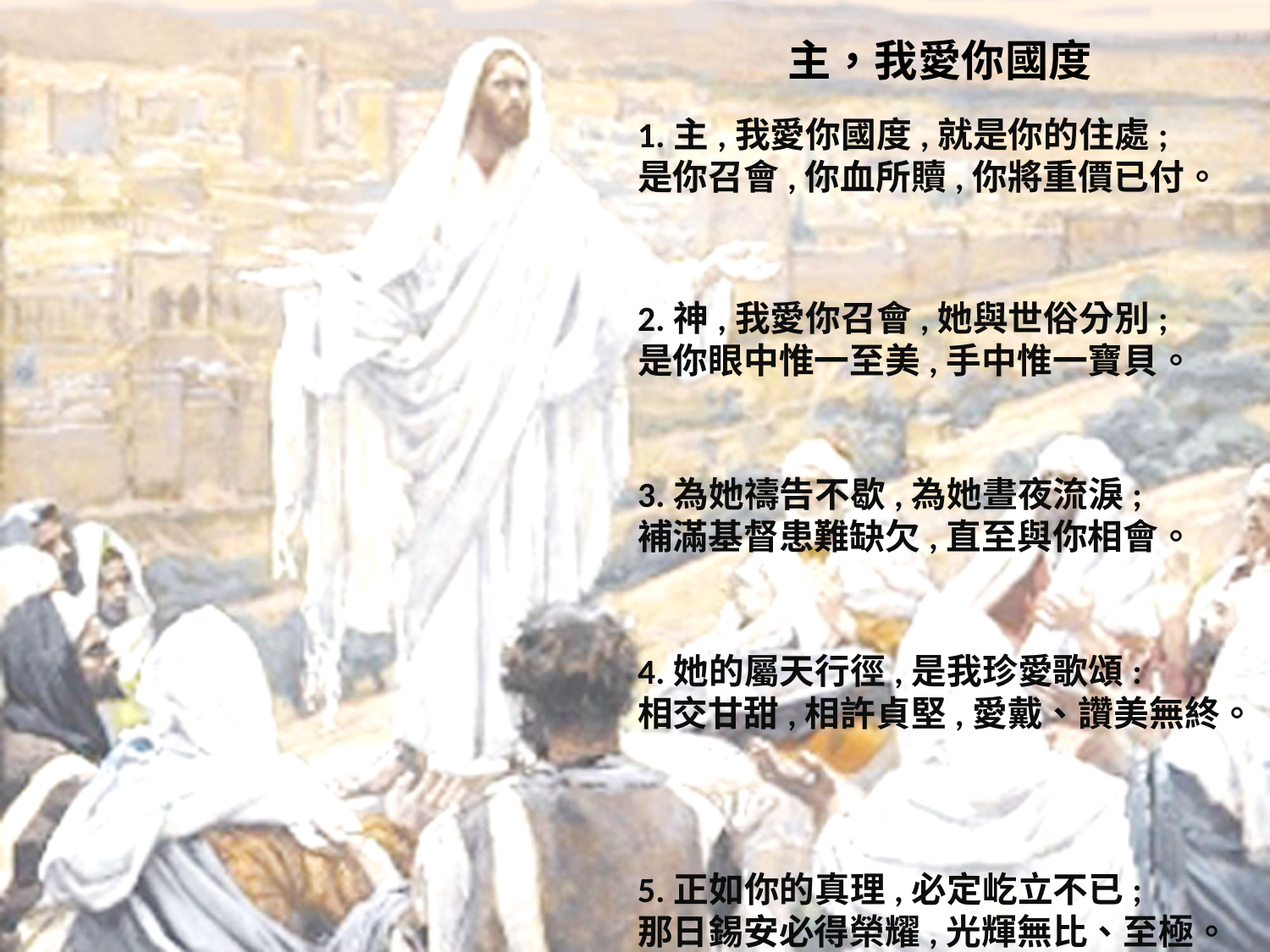

# 主，我愛你國度
1.主,我愛你國度,就是你的住處;
是你召會,你血所贖,你將重價已付。

2.神,我愛你召會,她與世俗分別;
是你眼中惟一至美,手中惟一寶貝。
3.為她禱告不歇,為她晝夜流淚;
補滿基督患難缺欠,直至與你相會。
4.她的屬天行徑,是我珍愛歌頌:
相交甘甜,相許貞堅,愛戴、讚美無終。
5.正如你的真理,必定屹立不已;
那日錫安必得榮耀,光輝無比、至極。